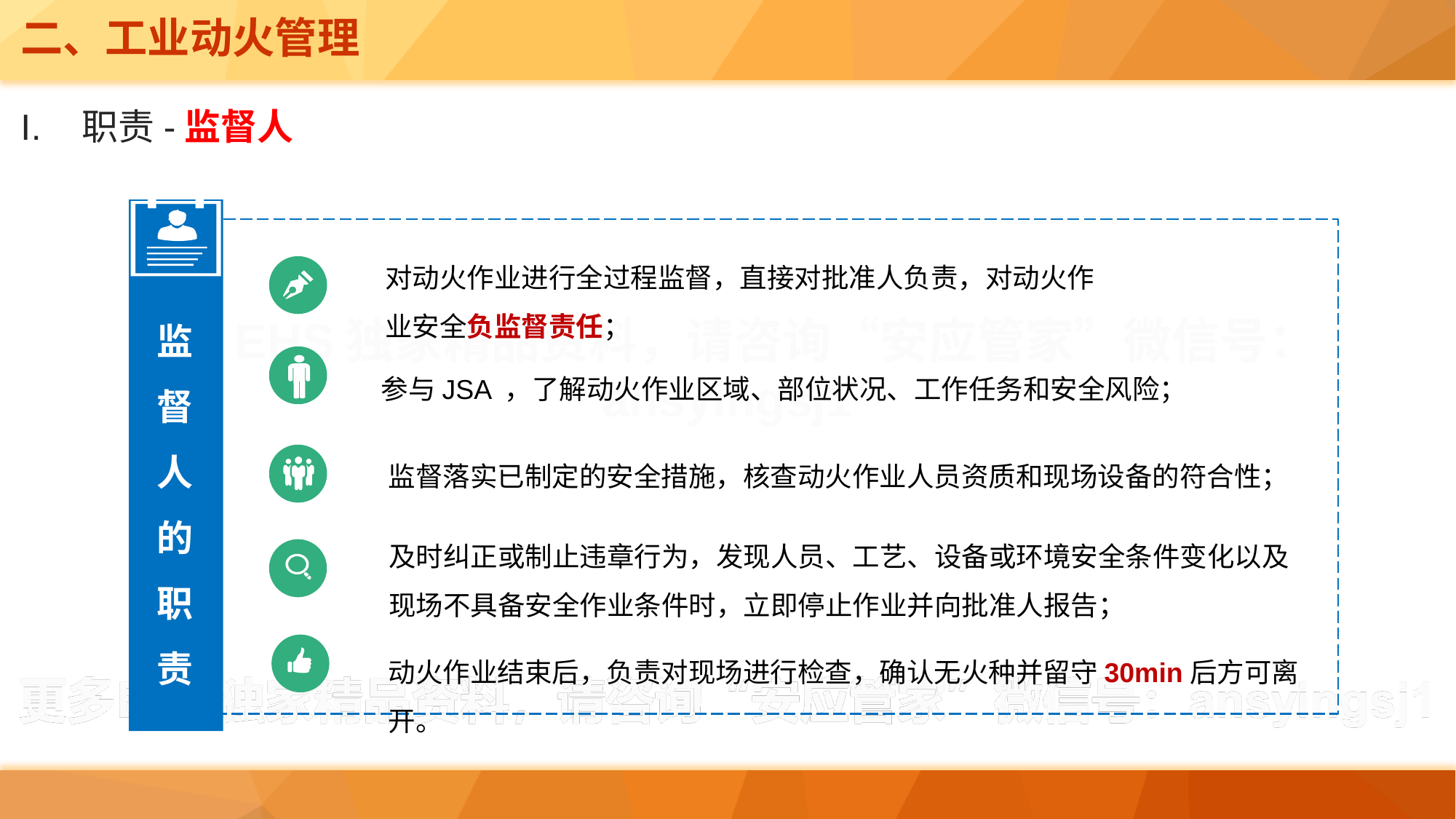

二、工业动火管理
职责-监督人

对动火作业进行全过程监督，直接对批准人负责，对动火作业安全负监督责任；

监督人
的
职
责

参与JSA ，了解动火作业区域、部位状况、工作任务和安全风险；

监督落实已制定的安全措施，核查动火作业人员资质和现场设备的符合性；

及时纠正或制止违章行为，发现人员、工艺、设备或环境安全条件变化以及现场不具备安全作业条件时，立即停止作业并向批准人报告；

动火作业结束后，负责对现场进行检查，确认无火种并留守30min后方可离开。